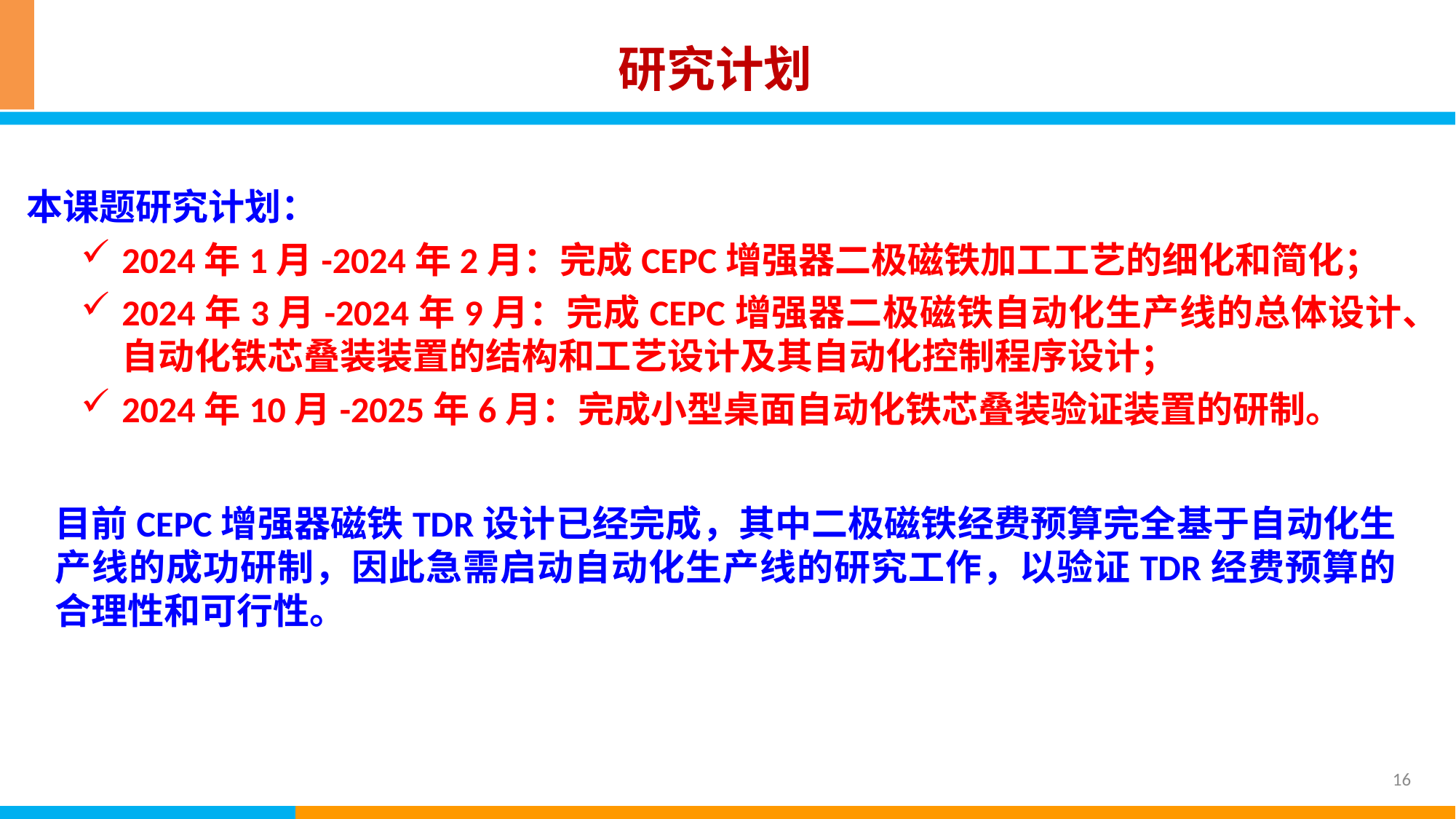

研究计划
本课题研究计划：
2024年1月-2024年2月：完成CEPC增强器二极磁铁加工工艺的细化和简化；
2024年3月-2024年9月：完成CEPC增强器二极磁铁自动化生产线的总体设计、自动化铁芯叠装装置的结构和工艺设计及其自动化控制程序设计；
2024年10月-2025年6月：完成小型桌面自动化铁芯叠装验证装置的研制。
目前CEPC增强器磁铁TDR设计已经完成，其中二极磁铁经费预算完全基于自动化生产线的成功研制，因此急需启动自动化生产线的研究工作，以验证TDR经费预算的合理性和可行性。
16